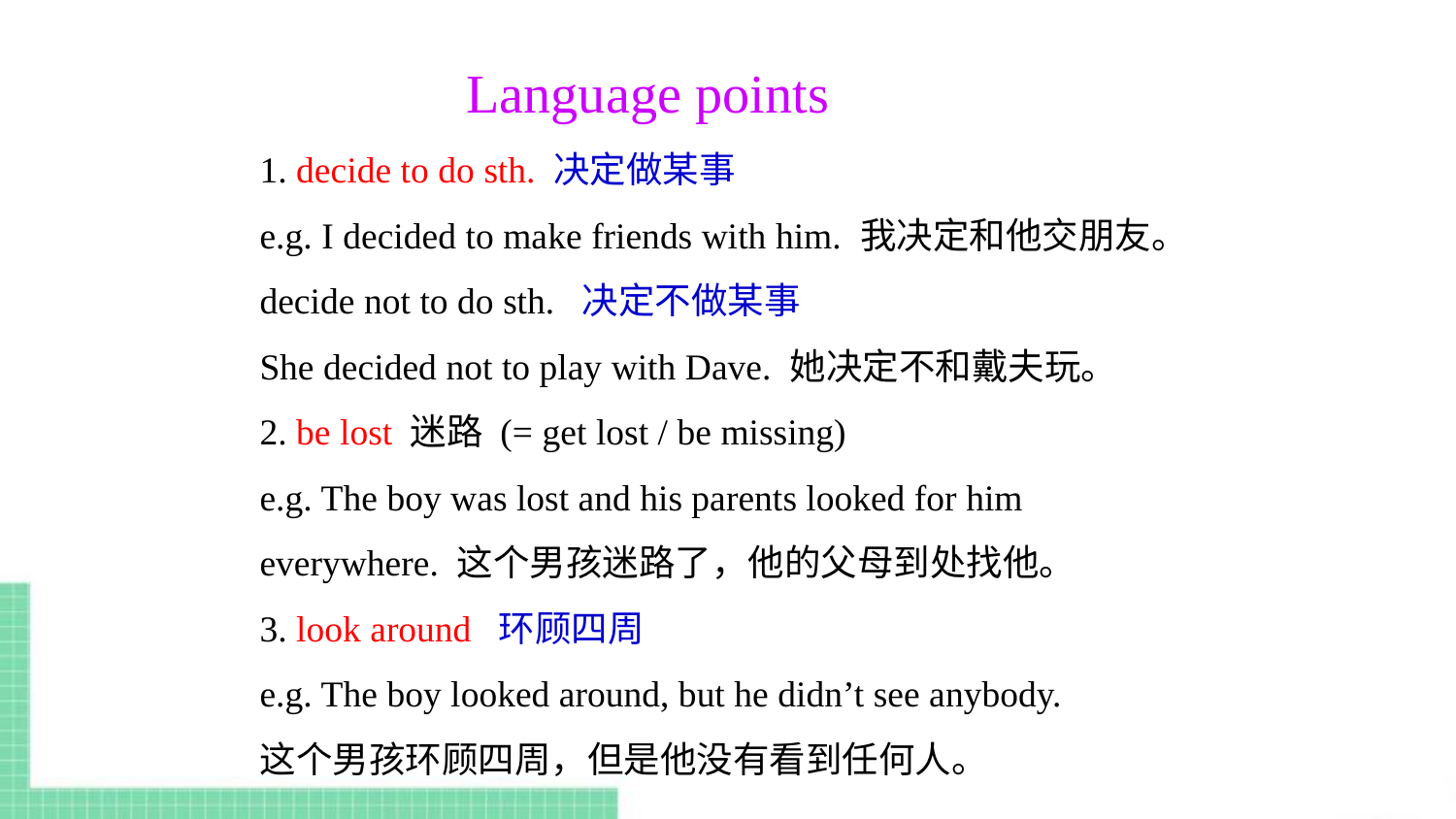

Language points
1. decide to do sth. 决定做某事
e.g. I decided to make friends with him. 我决定和他交朋友。
decide not to do sth.  决定不做某事
She decided not to play with Dave. 她决定不和戴夫玩。
2. be lost 迷路 (= get lost / be missing)
e.g. The boy was lost and his parents looked for him everywhere. 这个男孩迷路了，他的父母到处找他。
3. look around  环顾四周
e.g. The boy looked around, but he didn’t see anybody.
这个男孩环顾四周，但是他没有看到任何人。